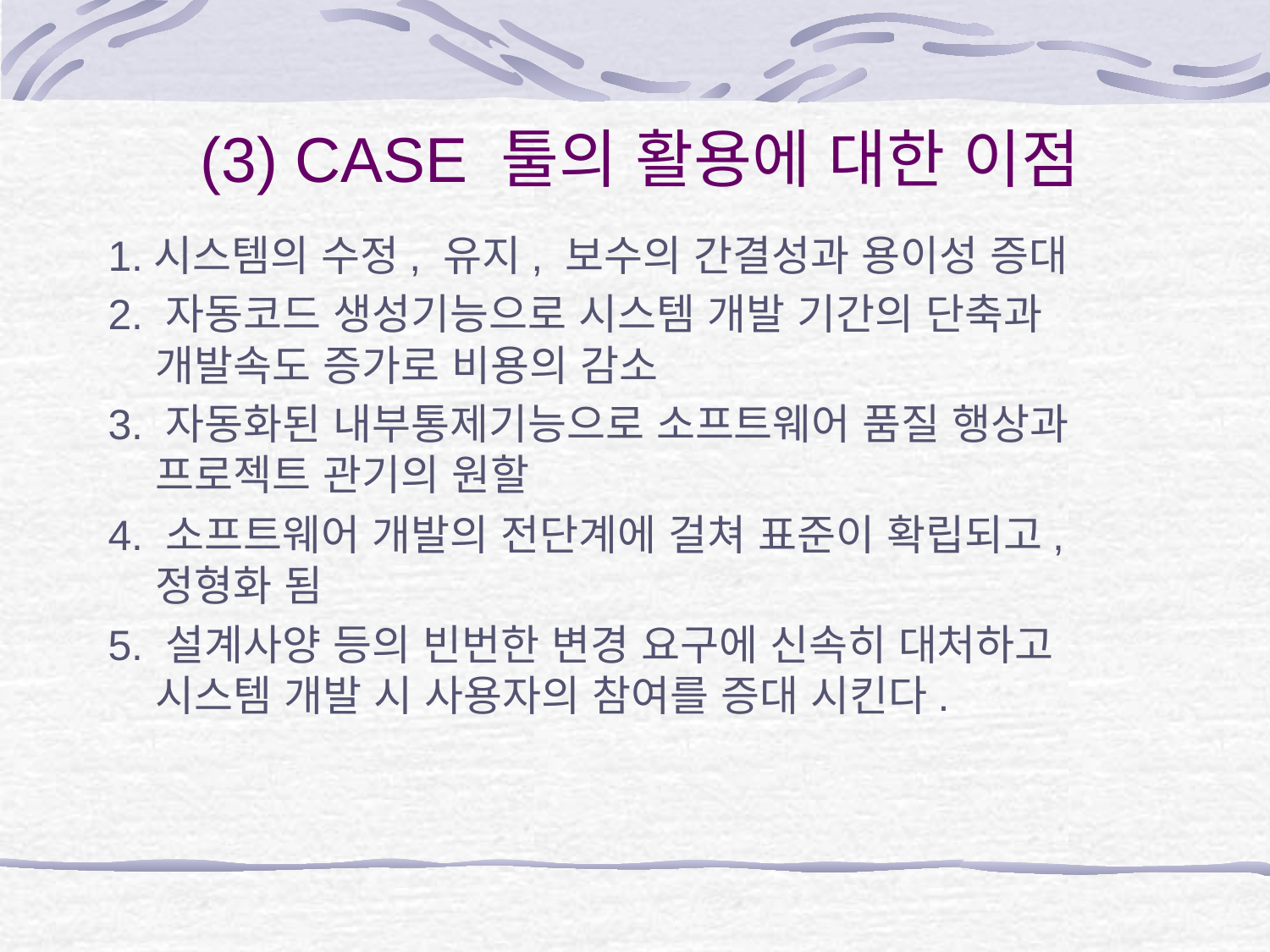

# (3) CASE 툴의 활용에 대한 이점
1.시스템의 수정, 유지, 보수의 간결성과 용이성 증대
2. 자동코드 생성기능으로 시스템 개발 기간의 단축과 개발속도 증가로 비용의 감소
3. 자동화된 내부통제기능으로 소프트웨어 품질 행상과 프로젝트 관기의 원할
4. 소프트웨어 개발의 전단계에 걸쳐 표준이 확립되고,정형화 됨
5. 설계사양 등의 빈번한 변경 요구에 신속히 대처하고 시스템 개발 시 사용자의 참여를 증대 시킨다.